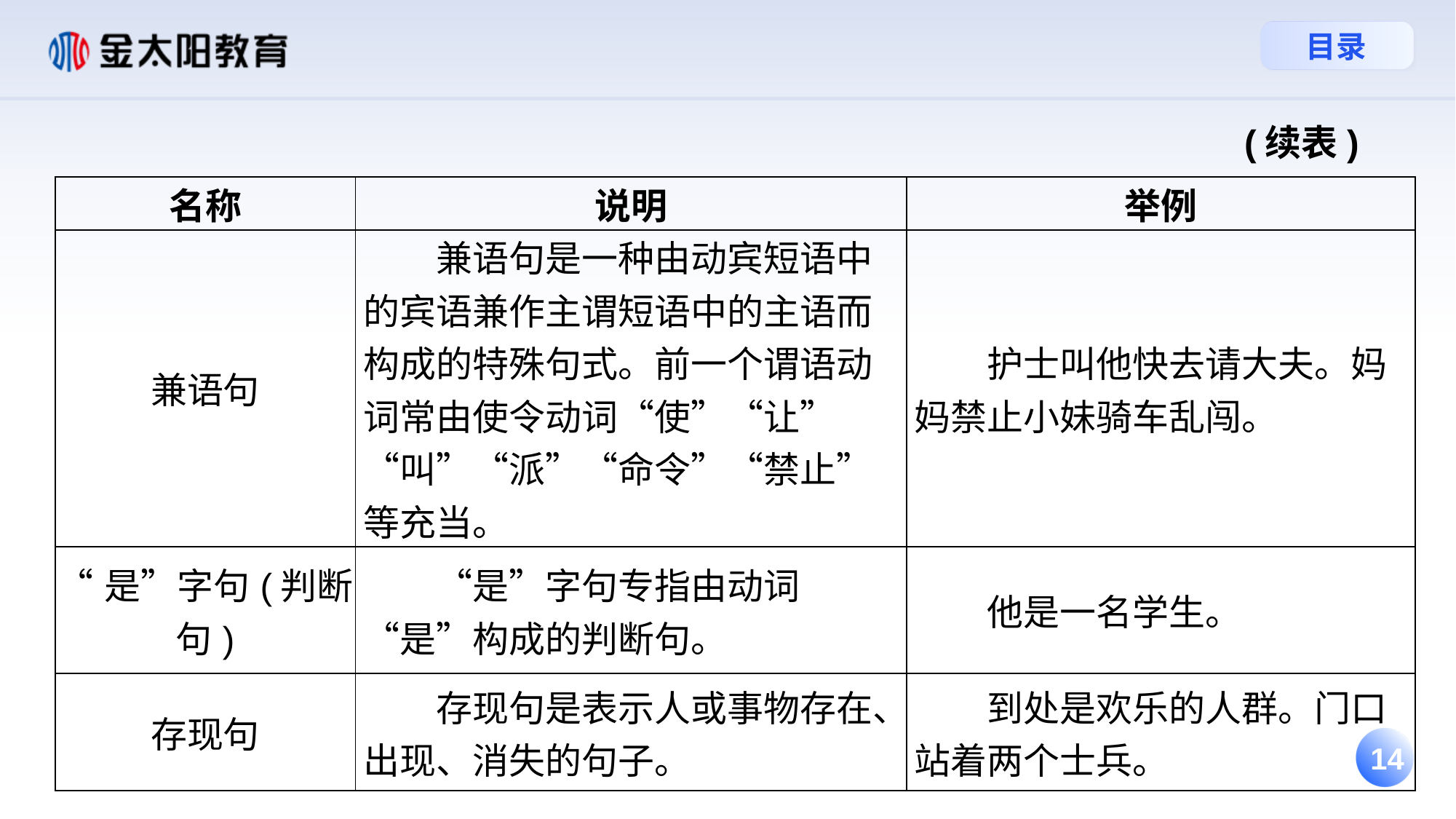

(续表)
| 名称 | 说明 | 举例 |
| --- | --- | --- |
| 兼语句 | 兼语句是一种由动宾短语中的宾语兼作主谓短语中的主语而构成的特殊句式。前一个谓语动词常由使令动词“使”“让”“叫”“派”“命令”“禁止”等充当。 | 护士叫他快去请大夫。妈妈禁止小妹骑车乱闯。 |
| “是”字句(判断句) | “是”字句专指由动词“是”构成的判断句。 | 他是一名学生。 |
| 存现句 | 存现句是表示人或事物存在、出现、消失的句子。 | 到处是欢乐的人群。门口站着两个士兵。 |